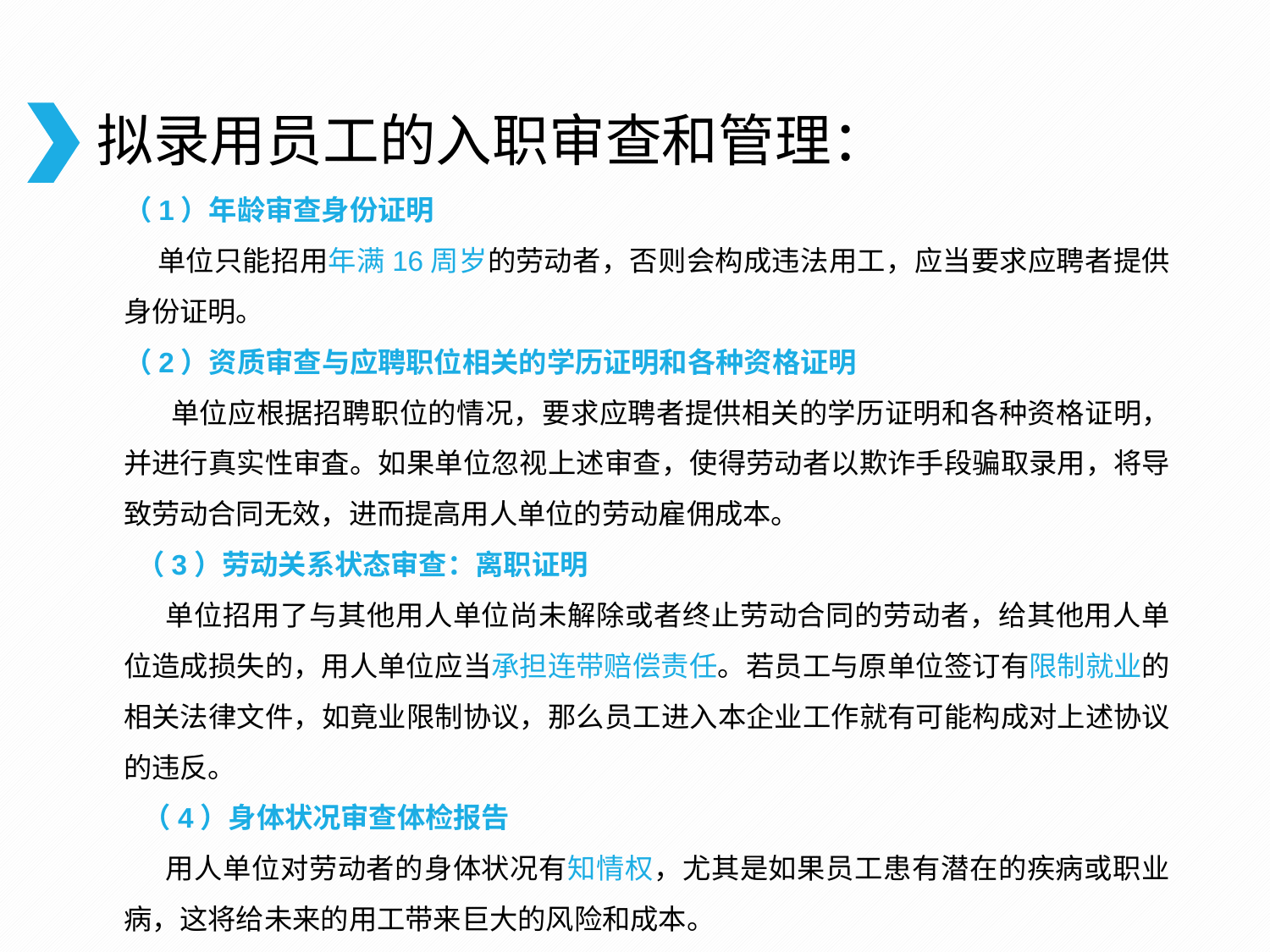

# 拟录用员工的入职审查和管理：
（1）年龄审查身份证明
    单位只能招用年满16周岁的劳动者，否则会构成违法用工，应当要求应聘者提供身份证明。
（2）资质审查与应聘职位相关的学历证明和各种资格证明
      单位应根据招聘职位的情况，要求应聘者提供相关的学历证明和各种资格证明，并进行真实性审査。如果单位忽视上述审查，使得劳动者以欺诈手段骗取录用，将导致劳动合同无效，进而提高用人单位的劳动雇佣成本。
 （3）劳动关系状态审查：离职证明
     单位招用了与其他用人单位尚未解除或者终止劳动合同的劳动者，给其他用人单位造成损失的，用人单位应当承担连带赔偿责任。若员工与原单位签订有限制就业的相关法律文件，如竟业限制协议，那么员工进入本企业工作就有可能构成对上述协议的违反。
  （4）身体状况审查体检报告
     用人单位对劳动者的身体状况有知情权，尤其是如果员工患有潜在的疾病或职业病，这将给未来的用工带来巨大的风险和成本。

26